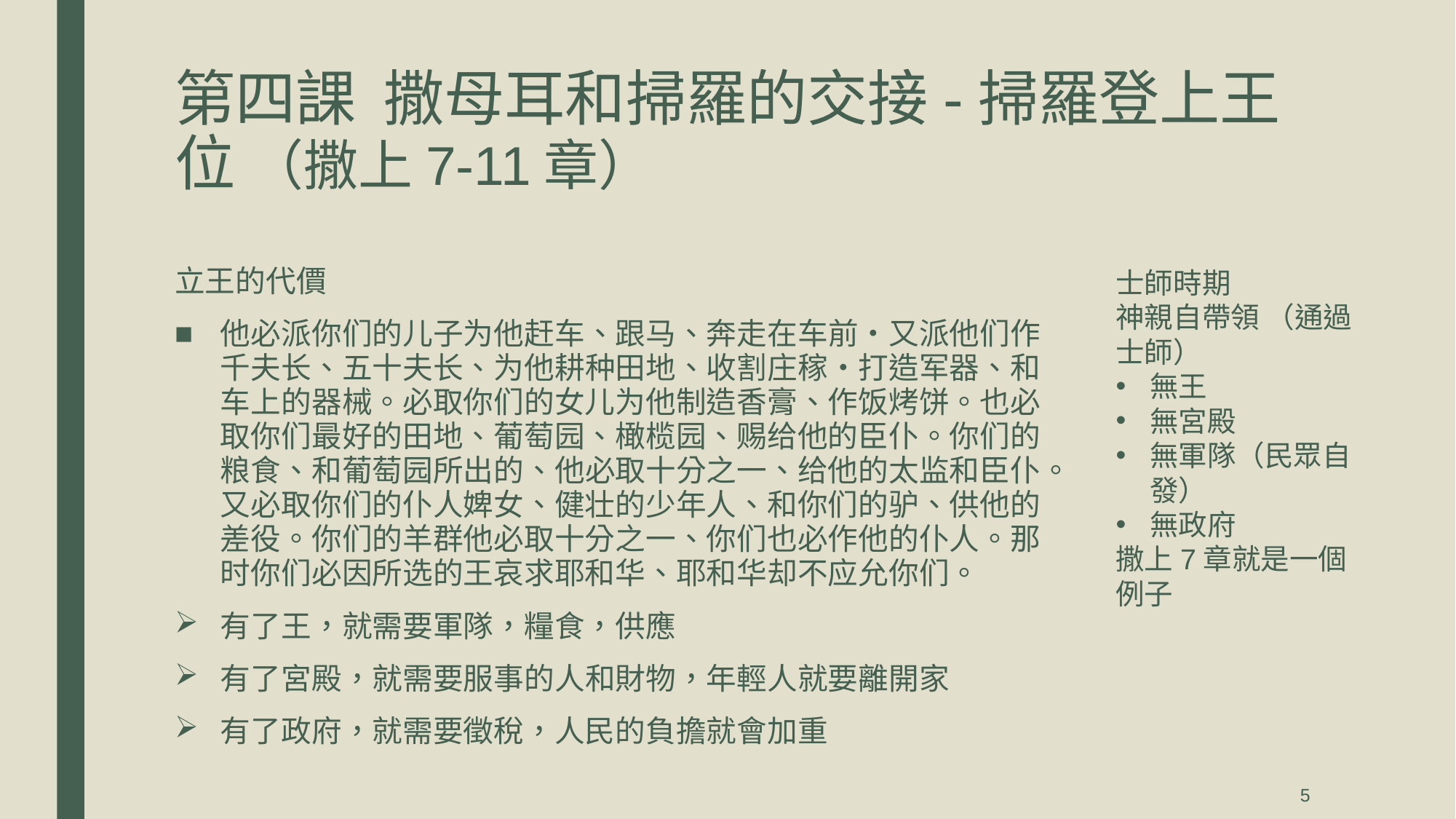

第四課  撒母耳和掃羅的交接-掃羅登上王位 （撒上7-11章）
立王的代價
他必派你们的儿子为他赶车、跟马、奔走在车前‧又派他们作千夫长、五十夫长、为他耕种田地、收割庄稼‧打造军器、和车上的器械。必取你们的女儿为他制造香膏、作饭烤饼。也必取你们最好的田地、葡萄园、橄榄园、赐给他的臣仆。你们的粮食、和葡萄园所出的、他必取十分之一、给他的太监和臣仆。又必取你们的仆人婢女、健壮的少年人、和你们的驴、供他的差役。你们的羊群他必取十分之一、你们也必作他的仆人。那时你们必因所选的王哀求耶和华、耶和华却不应允你们。
有了王，就需要軍隊，糧食，供應
有了宮殿，就需要服事的人和財物，年輕人就要離開家
有了政府，就需要徵稅，人民的負擔就會加重
士師時期
神親自帶領 （通過士師）
無王
無宮殿
無軍隊（民眾自發）
無政府
撒上7章就是一個例子

5